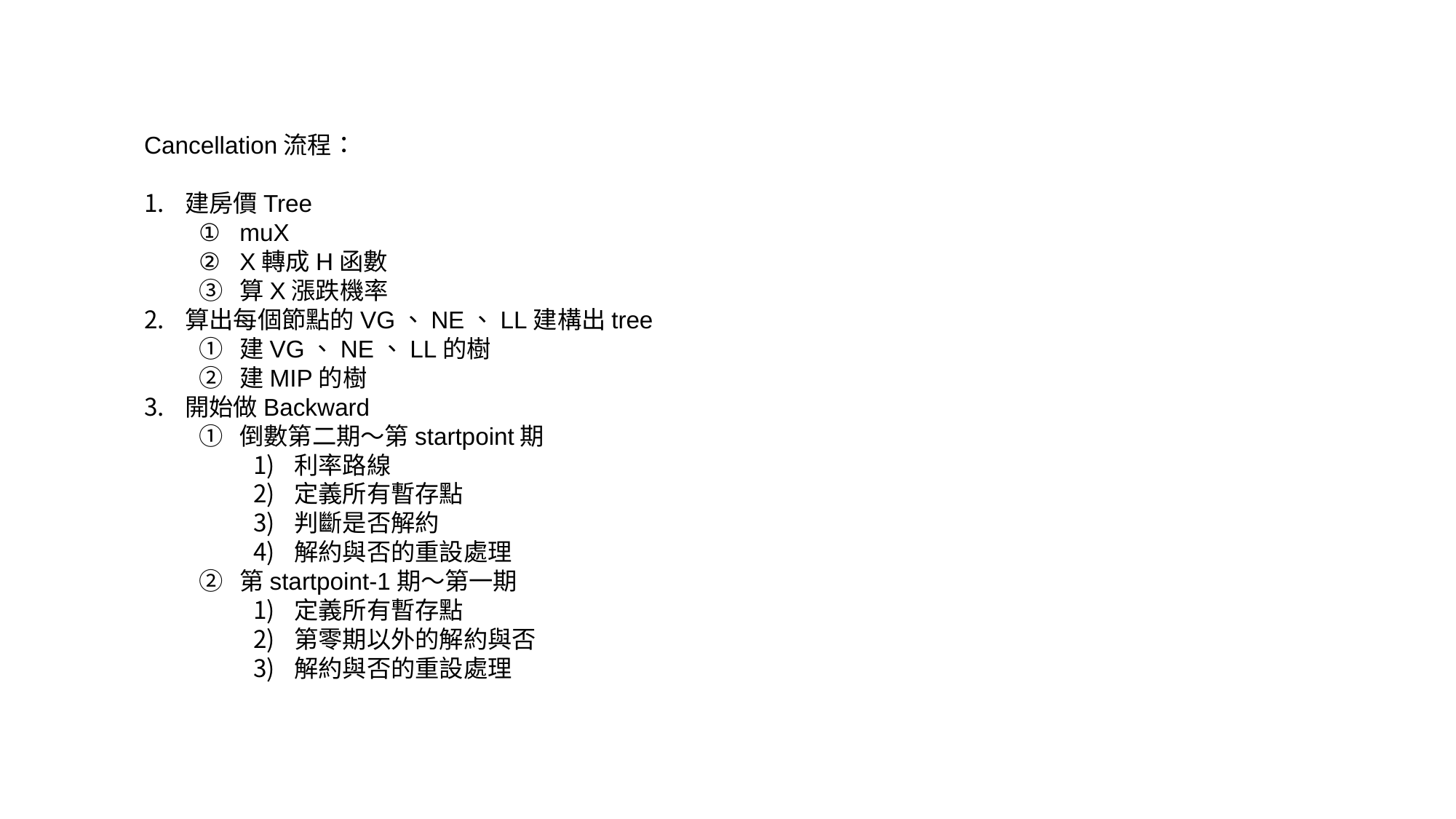

Cancellation流程：

建房價Tree
muX
X轉成H函數
算X漲跌機率
算出每個節點的VG、NE、LL建構出tree
建VG、NE、LL的樹
建MIP的樹
開始做Backward
倒數第二期～第startpoint期
利率路線
定義所有暫存點
判斷是否解約
解約與否的重設處理
第startpoint-1期～第一期
定義所有暫存點
第零期以外的解約與否
解約與否的重設處理